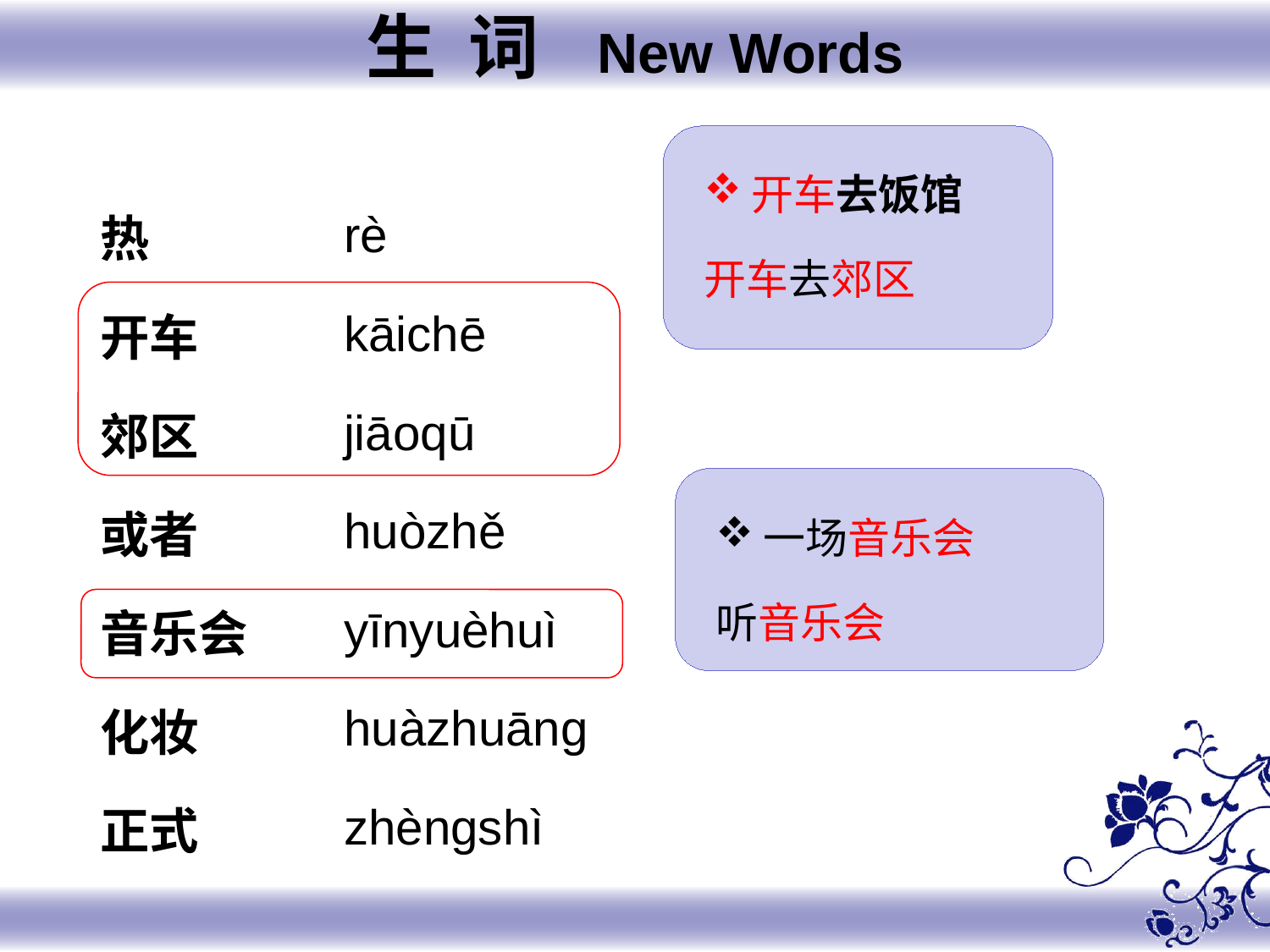

生  词   New Words

开车去饭馆
开车去郊区
rè
kāichē
jiāoqū
huòzhě
yīnyuèhuì
huàzhuānɡ
zhènɡshì

热
开车
郊区
或者
音乐会
化妆
正式

一场音乐会
听音乐会